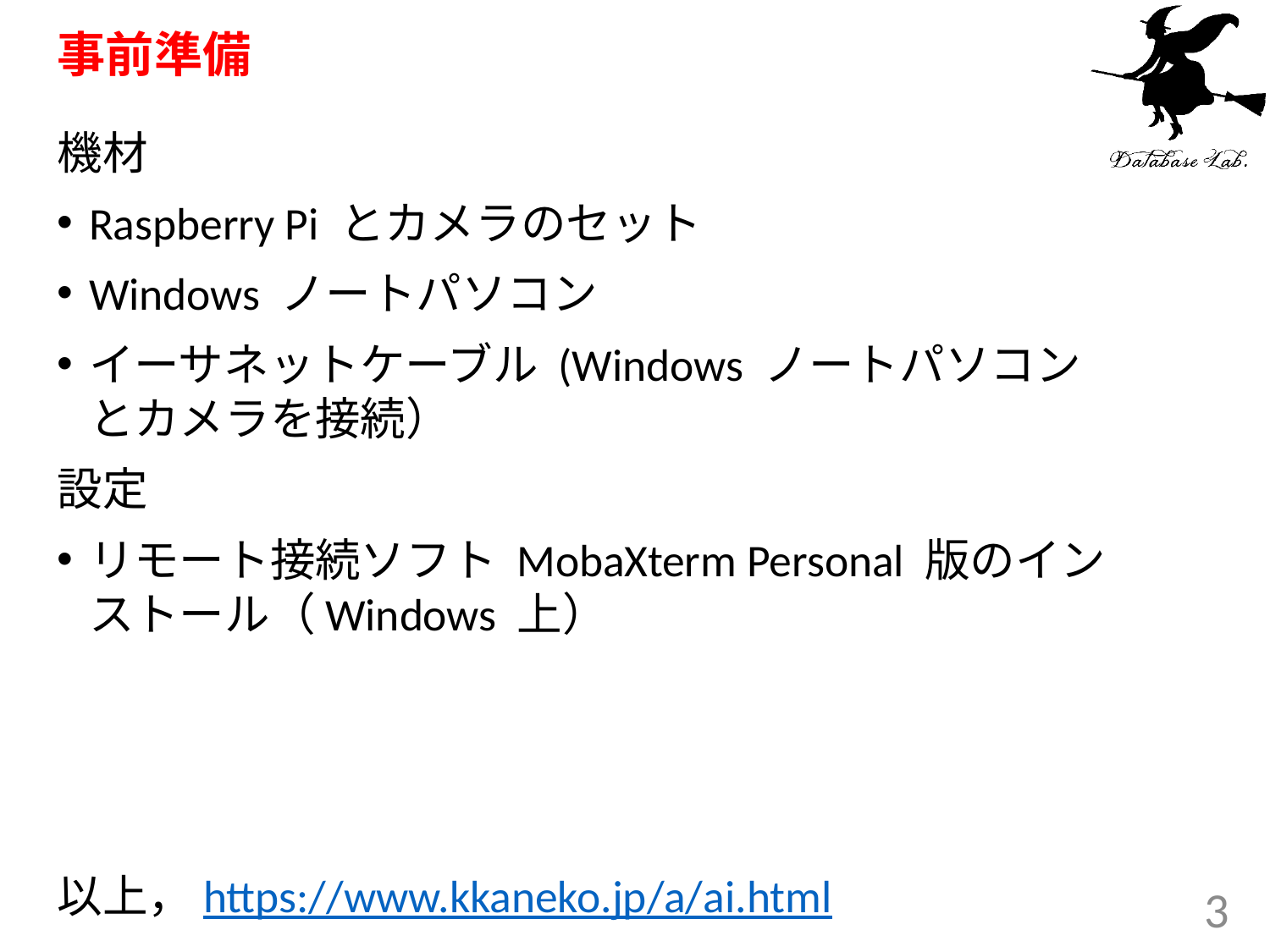

# 事前準備
機材
Raspberry Pi とカメラのセット
Windows ノートパソコン
イーサネットケーブル (Windows ノートパソコンとカメラを接続）
設定
リモート接続ソフト MobaXterm Personal 版のインストール（Windows 上）

以上，https://www.kkaneko.jp/a/ai.html
3